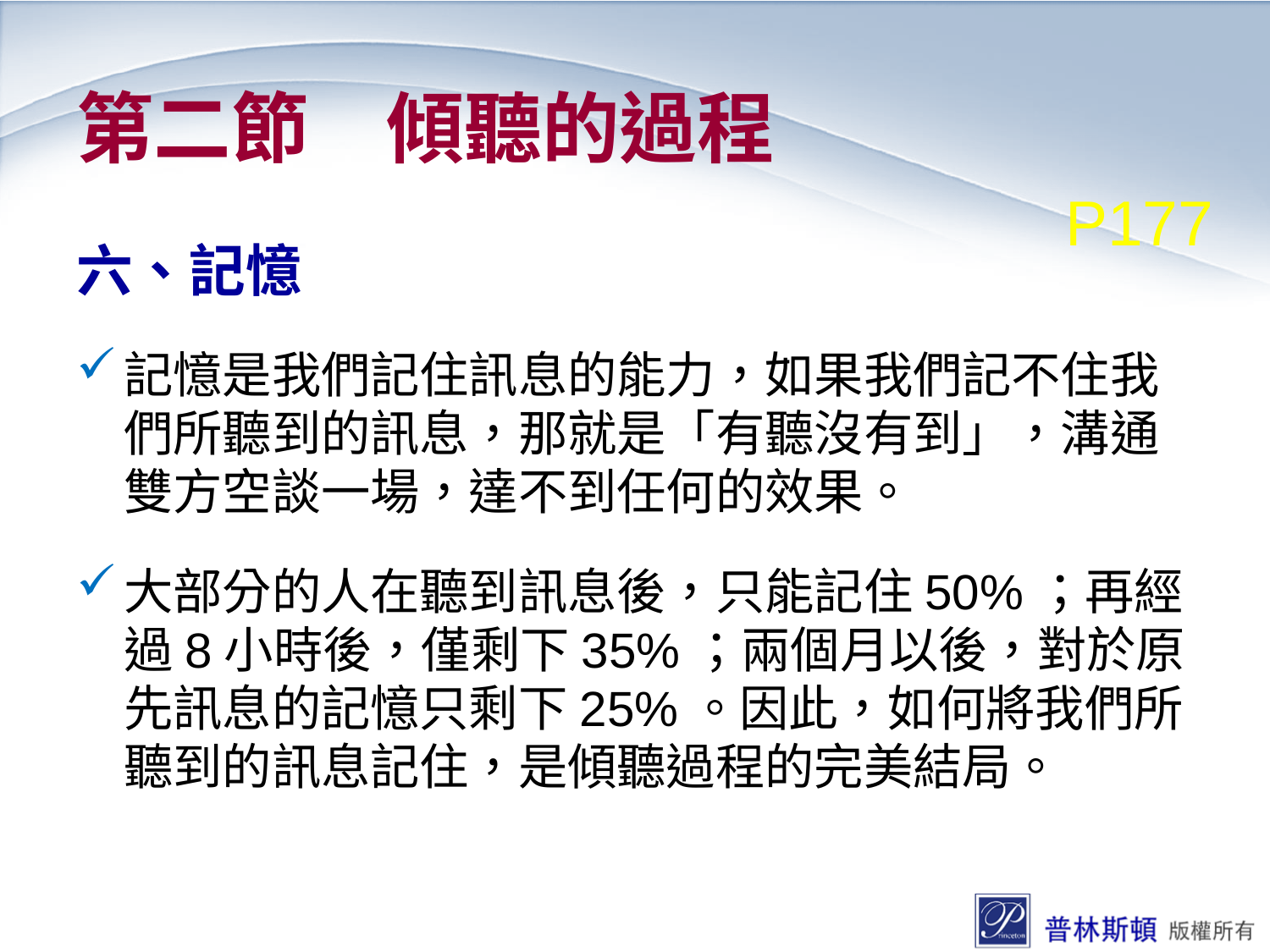

# 第二節　傾聽的過程
P177
六、記憶
記憶是我們記住訊息的能力，如果我們記不住我們所聽到的訊息，那就是「有聽沒有到」，溝通雙方空談一場，達不到任何的效果。
大部分的人在聽到訊息後，只能記住50%；再經過8小時後，僅剩下35%；兩個月以後，對於原先訊息的記憶只剩下25%。因此，如何將我們所聽到的訊息記住，是傾聽過程的完美結局。